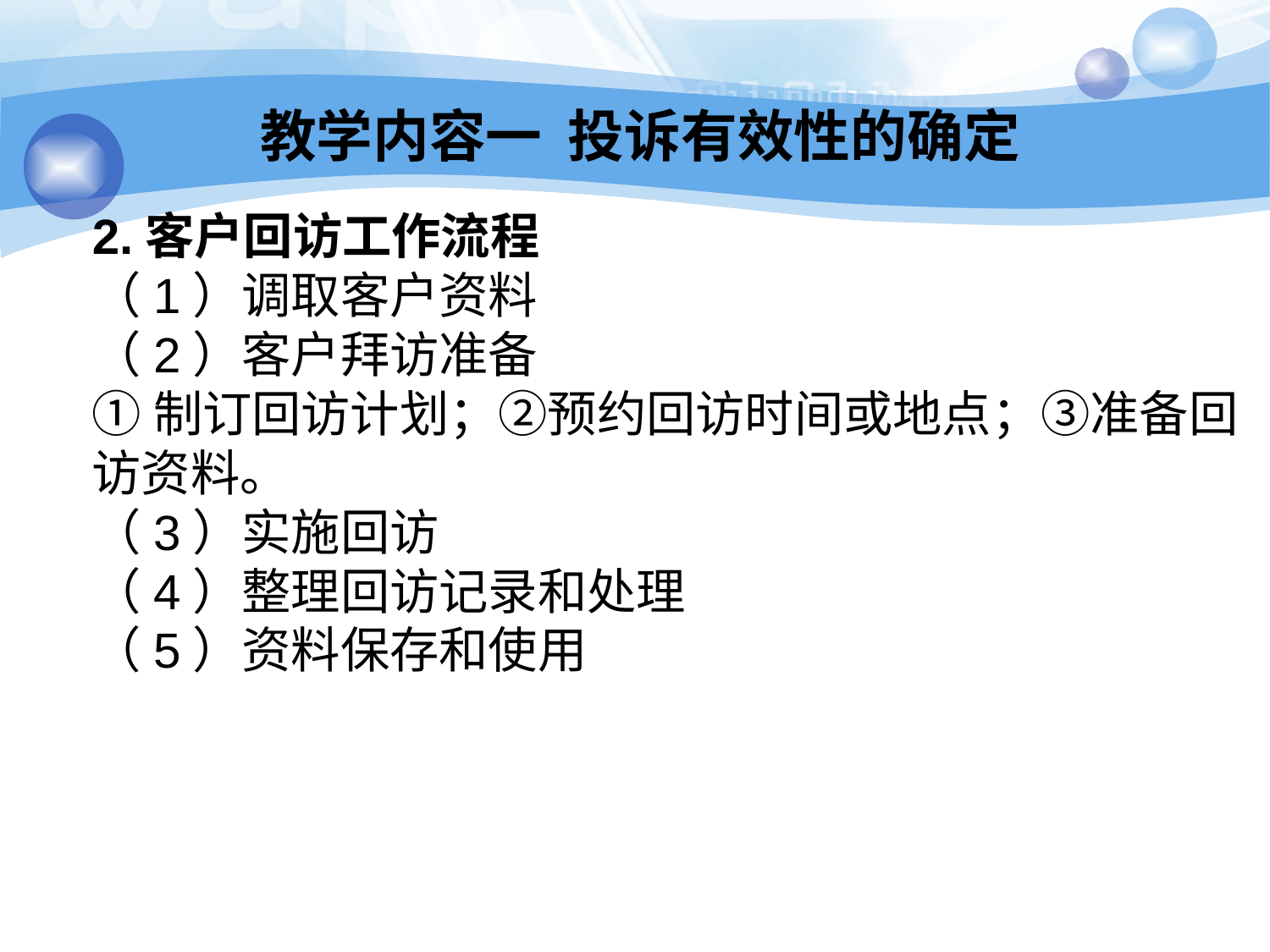

教学内容一  投诉有效性的确定
2.客户回访工作流程
（1）调取客户资料
（2）客户拜访准备
①制订回访计划；②预约回访时间或地点；③准备回访资料。
（3）实施回访
（4）整理回访记录和处理
（5）资料保存和使用